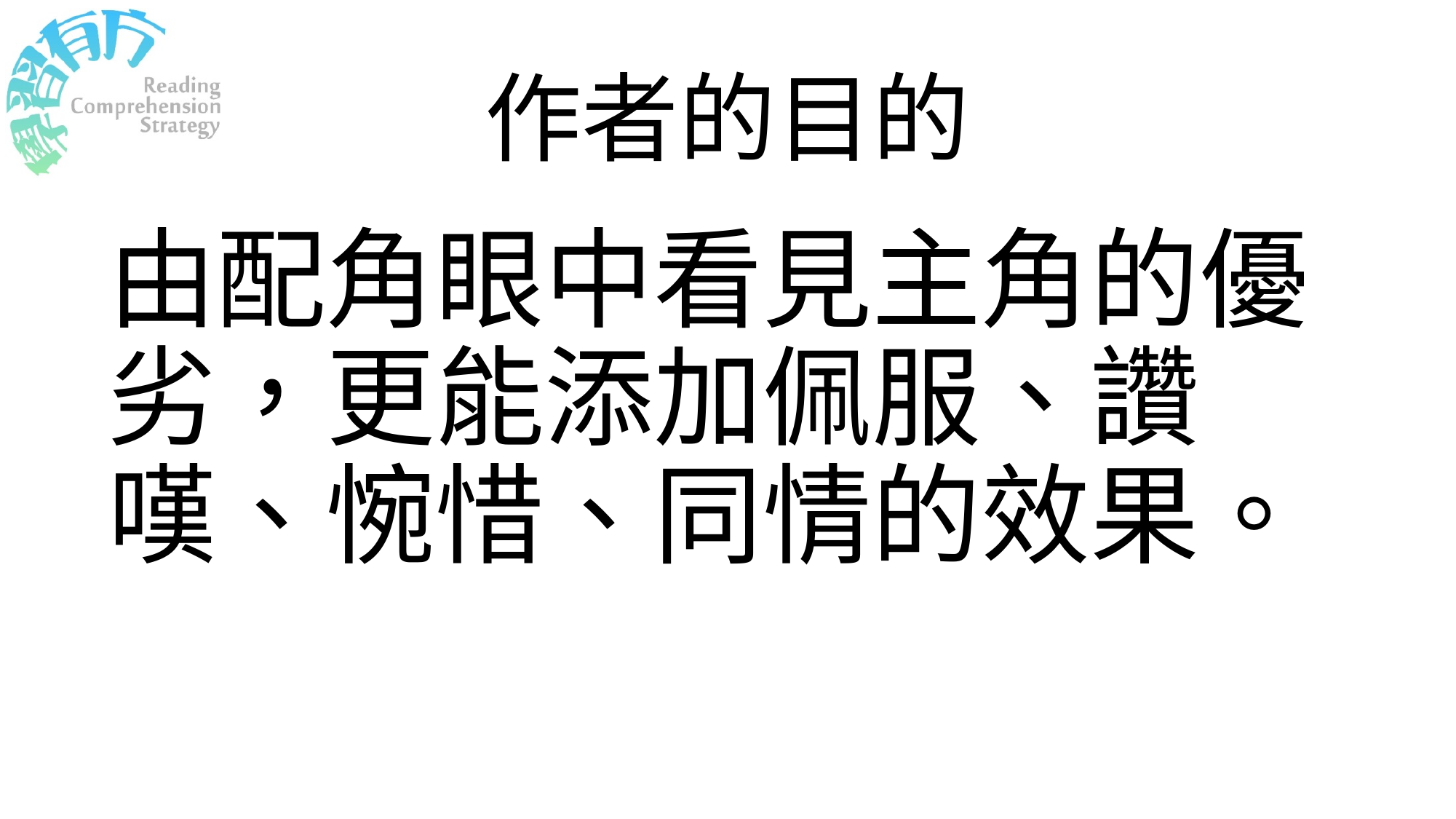

# 作者的目的
由配角眼中看見主角的優劣，更能添加佩服、讚嘆、惋惜、同情的效果。